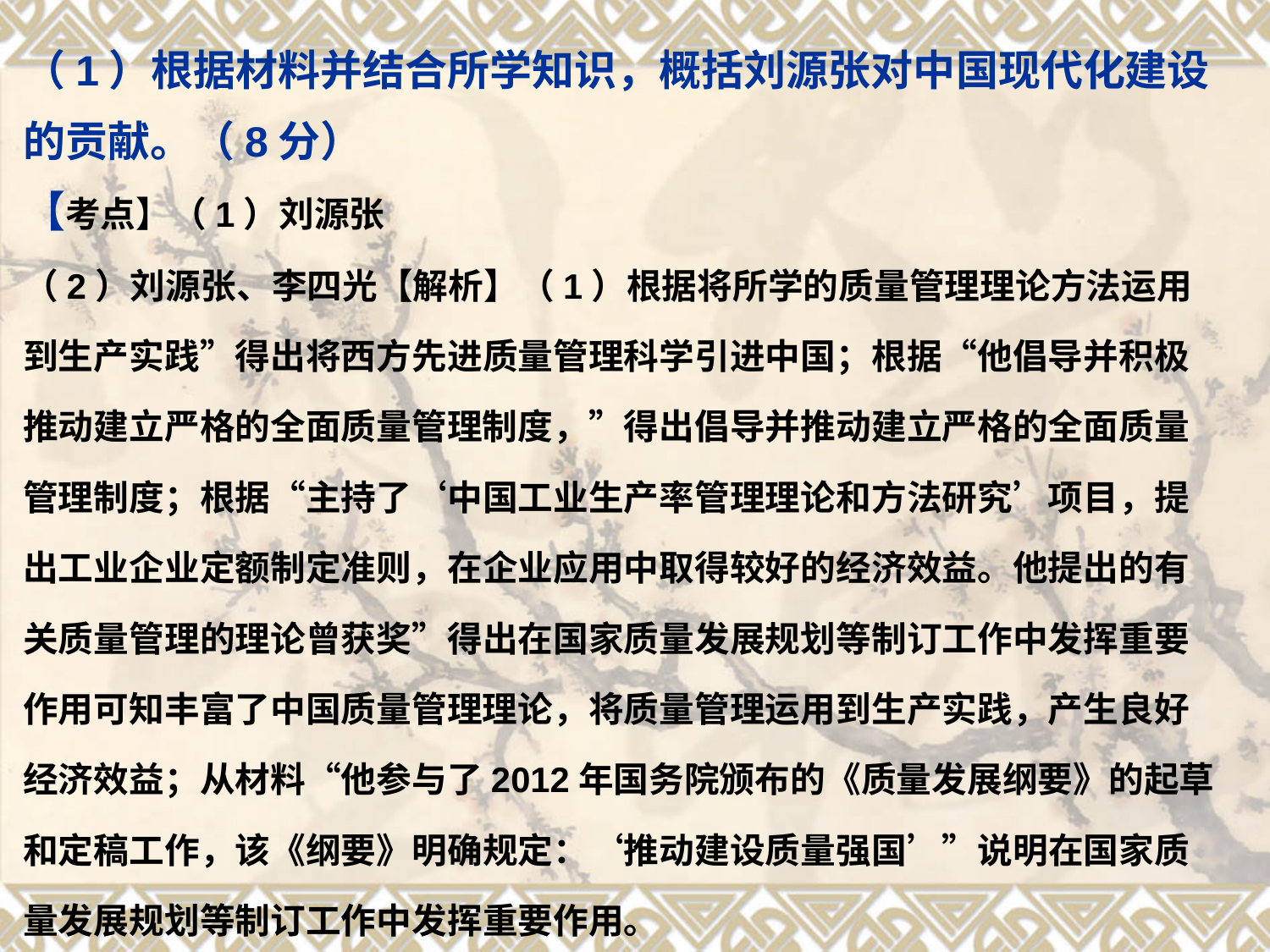

（1）根据材料并结合所学知识，概括刘源张对中国现代化建设的贡献。（8分）
【考点】（1）刘源张
（2）刘源张、李四光【解析】（1）根据将所学的质量管理理论方法运用到生产实践”得出将西方先进质量管理科学引进中国；根据“他倡导并积极推动建立严格的全面质量管理制度，”得出倡导并推动建立严格的全面质量管理制度；根据“主持了‘中国工业生产率管理理论和方法研究’项目，提出工业企业定额制定准则，在企业应用中取得较好的经济效益。他提出的有关质量管理的理论曾获奖”得出在国家质量发展规划等制订工作中发挥重要作用可知丰富了中国质量管理理论，将质量管理运用到生产实践，产生良好经济效益；从材料“他参与了2012年国务院颁布的《质量发展纲要》的起草和定稿工作，该《纲要》明确规定：‘推动建设质量强国’”说明在国家质量发展规划等制订工作中发挥重要作用。